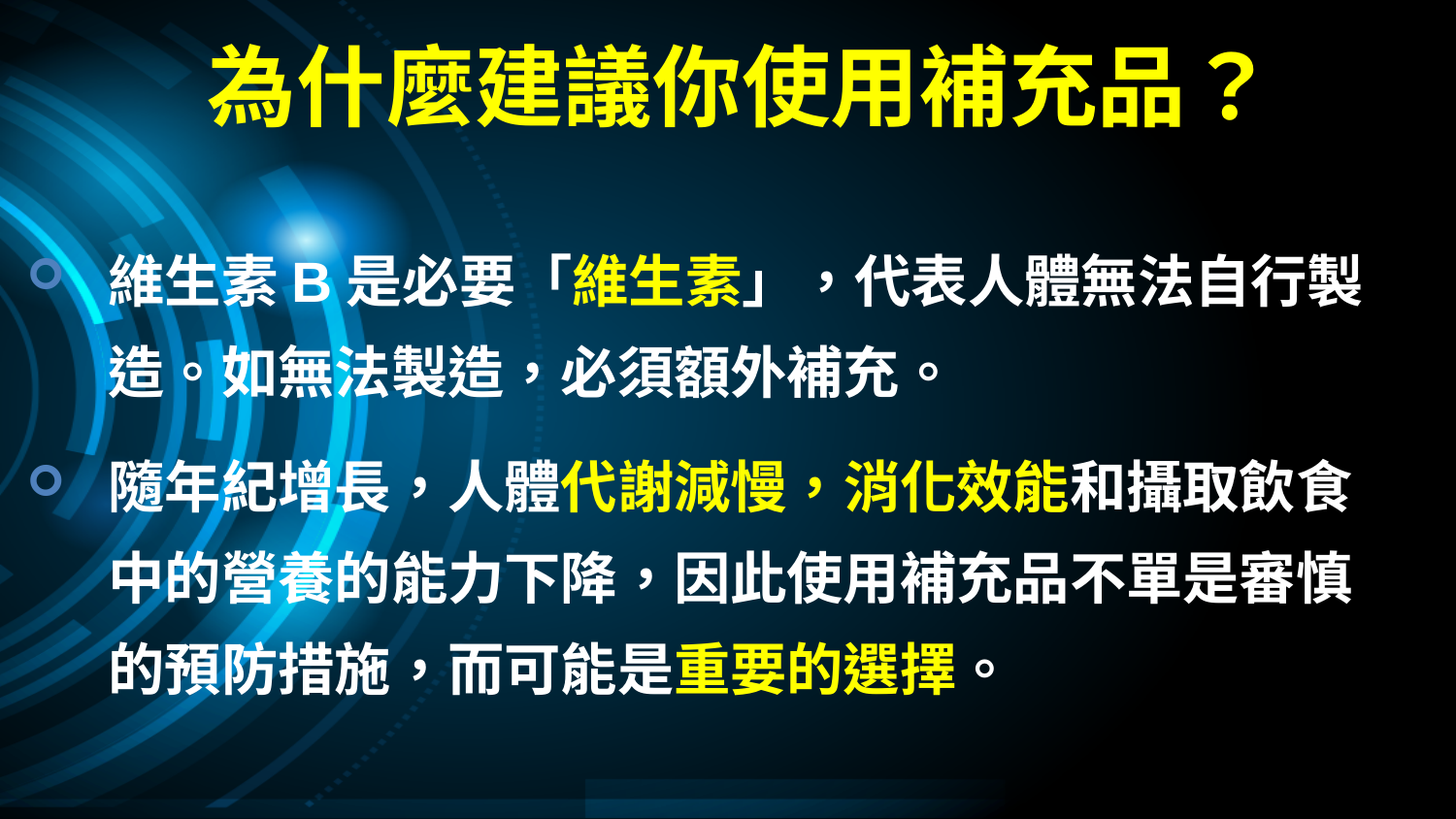

# 為什麼建議你使用補充品？
維生素B是必要「維生素」，代表人體無法自行製造。如無法製造，必須額外補充。
隨年紀增長，人體代謝減慢，消化效能和攝取飲食中的營養的能力下降，因此使用補充品不單是審慎的預防措施，而可能是重要的選擇。